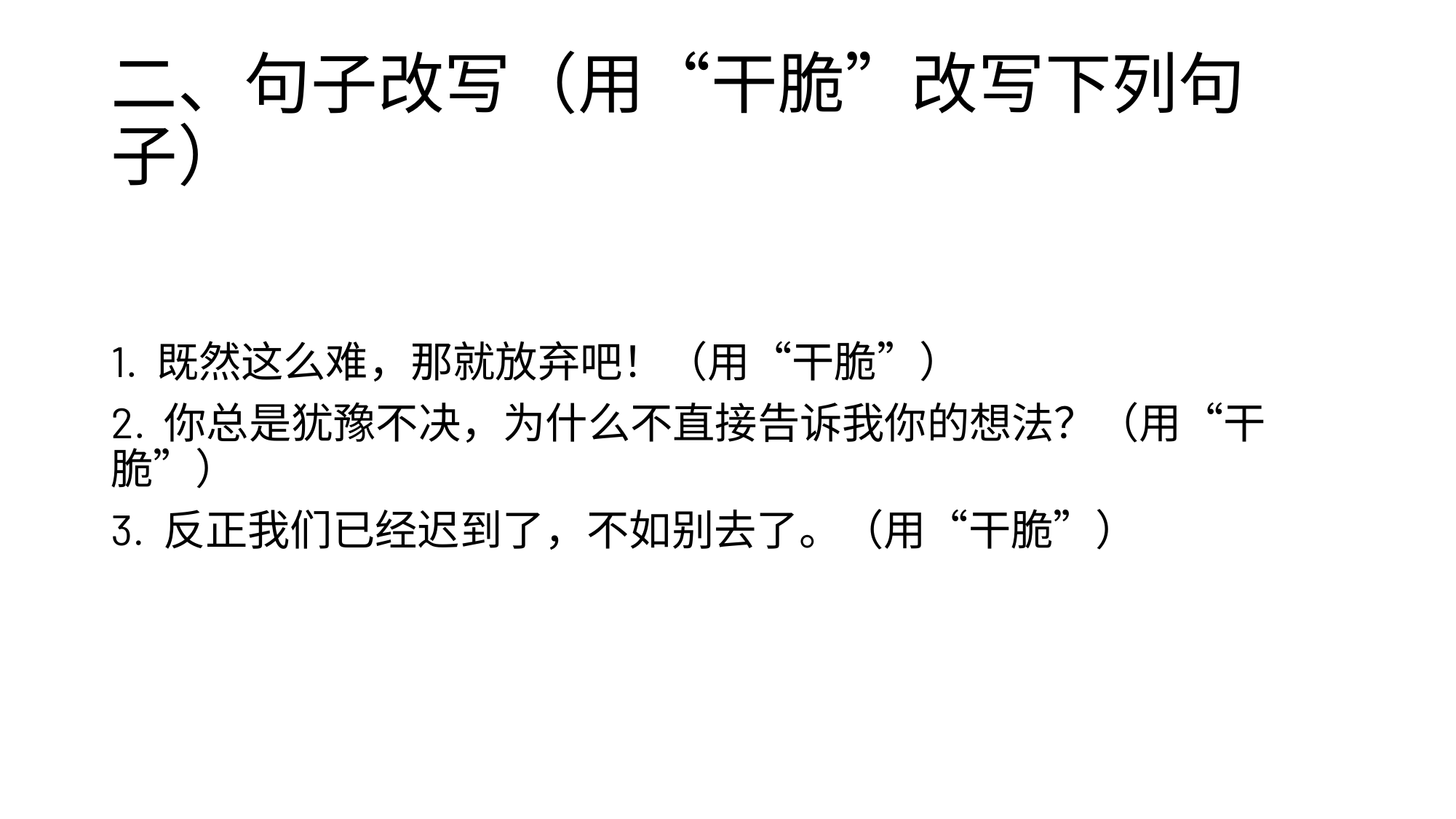

# 二、句子改写（用“干脆”改写下列句子）
1. 既然这么难，那就放弃吧！（用“干脆”）
2. 你总是犹豫不决，为什么不直接告诉我你的想法？（用“干脆”）
3. 反正我们已经迟到了，不如别去了。（用“干脆”）